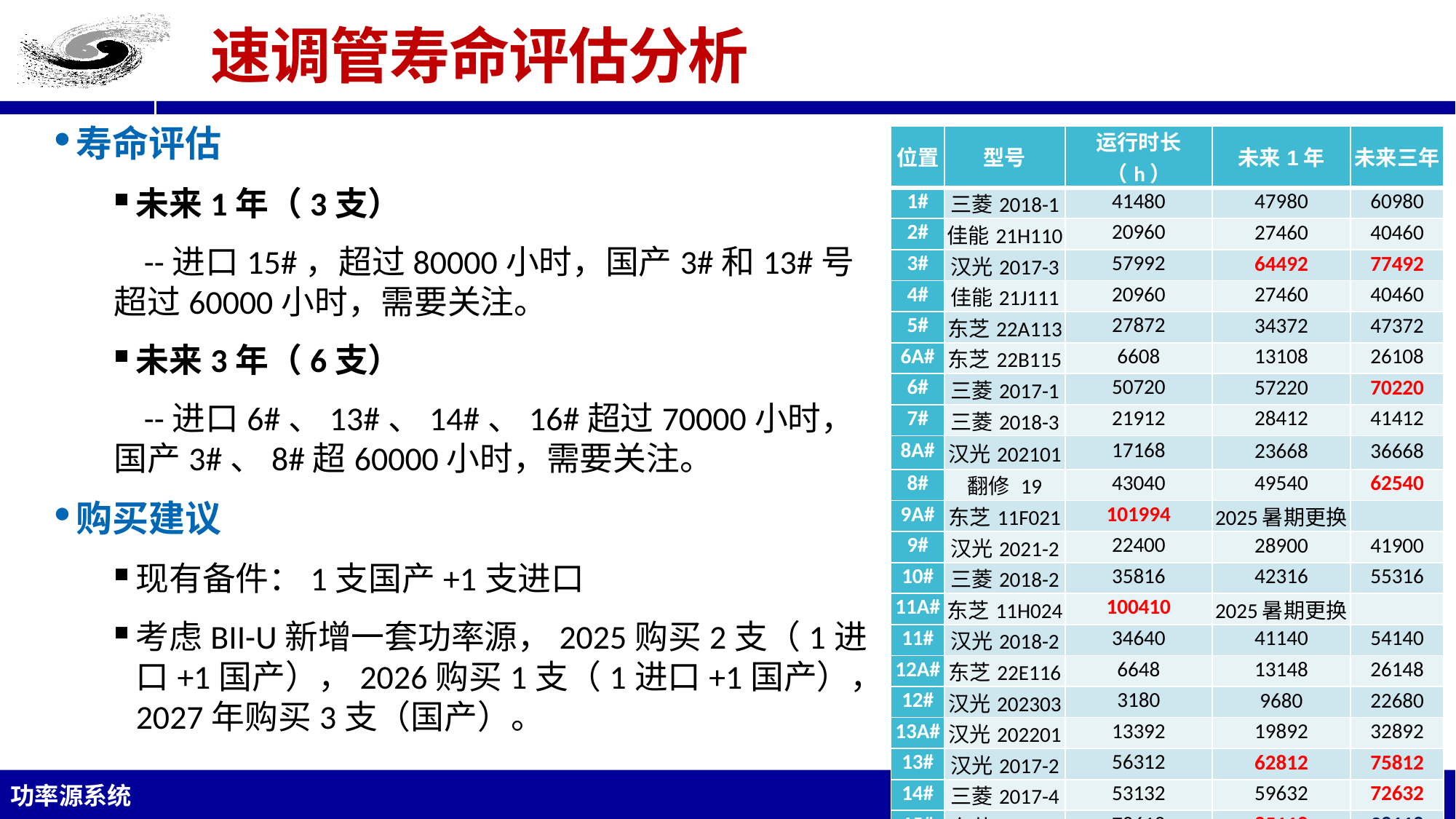

速调管寿命评估分析
寿命评估
未来1年（3支）
    --进口15#，超过80000小时，国产3#和13#号超过60000小时，需要关注。
未来3年（6支）
    --进口6#、13#、14#、16#超过70000小时，国产3#、8#超60000小时，需要关注。
购买建议
现有备件：1支国产+1支进口
考虑BII-U新增一套功率源，2025购买2支（1进口+1国产），2026购买1支（1进口+1国产），2027年购买3支（国产）。
| 位置 | 型号 | 运行时长（h） | 未来1年 | 未来三年 |
| --- | --- | --- | --- | --- |
| 1# | 三菱2018-1 | 41480 | 47980 | 60980 |
| 2# | 佳能21H110 | 20960 | 27460 | 40460 |
| 3# | 汉光2017-3 | 57992 | 64492 | 77492 |
| 4# | 佳能21J111 | 20960 | 27460 | 40460 |
| 5# | 东芝22A113 | 27872 | 34372 | 47372 |
| 6A# | 东芝22B115 | 6608 | 13108 | 26108 |
| 6# | 三菱2017-1 | 50720 | 57220 | 70220 |
| 7# | 三菱2018-3 | 21912 | 28412 | 41412 |
| 8A# | 汉光202101 | 17168 | 23668 | 36668 |
| 8# | 翻修 19 | 43040 | 49540 | 62540 |
| 9A# | 东芝11F021 | 101994 | 2025暑期更换 |  |
| 9# | 汉光2021-2 | 22400 | 28900 | 41900 |
| 10# | 三菱2018-2 | 35816 | 42316 | 55316 |
| 11A# | 东芝11H024 | 100410 | 2025暑期更换 |  |
| 11# | 汉光2018-2 | 34640 | 41140 | 54140 |
| 12A# | 东芝22E116 | 6648 | 13148 | 26148 |
| 12# | 汉光202303 | 3180 | 9680 | 22680 |
| 13A# | 汉光202201 | 13392 | 19892 | 32892 |
| 13# | 汉光2017-2 | 56312 | 62812 | 75812 |
| 14# | 三菱2017-4 | 53132 | 59632 | 72632 |
| 15# | 东芝13J029 | 78618 | 85118 | 98118 |
| 16# | 三菱2017-2 | 57824 | 64324 | 77324 |